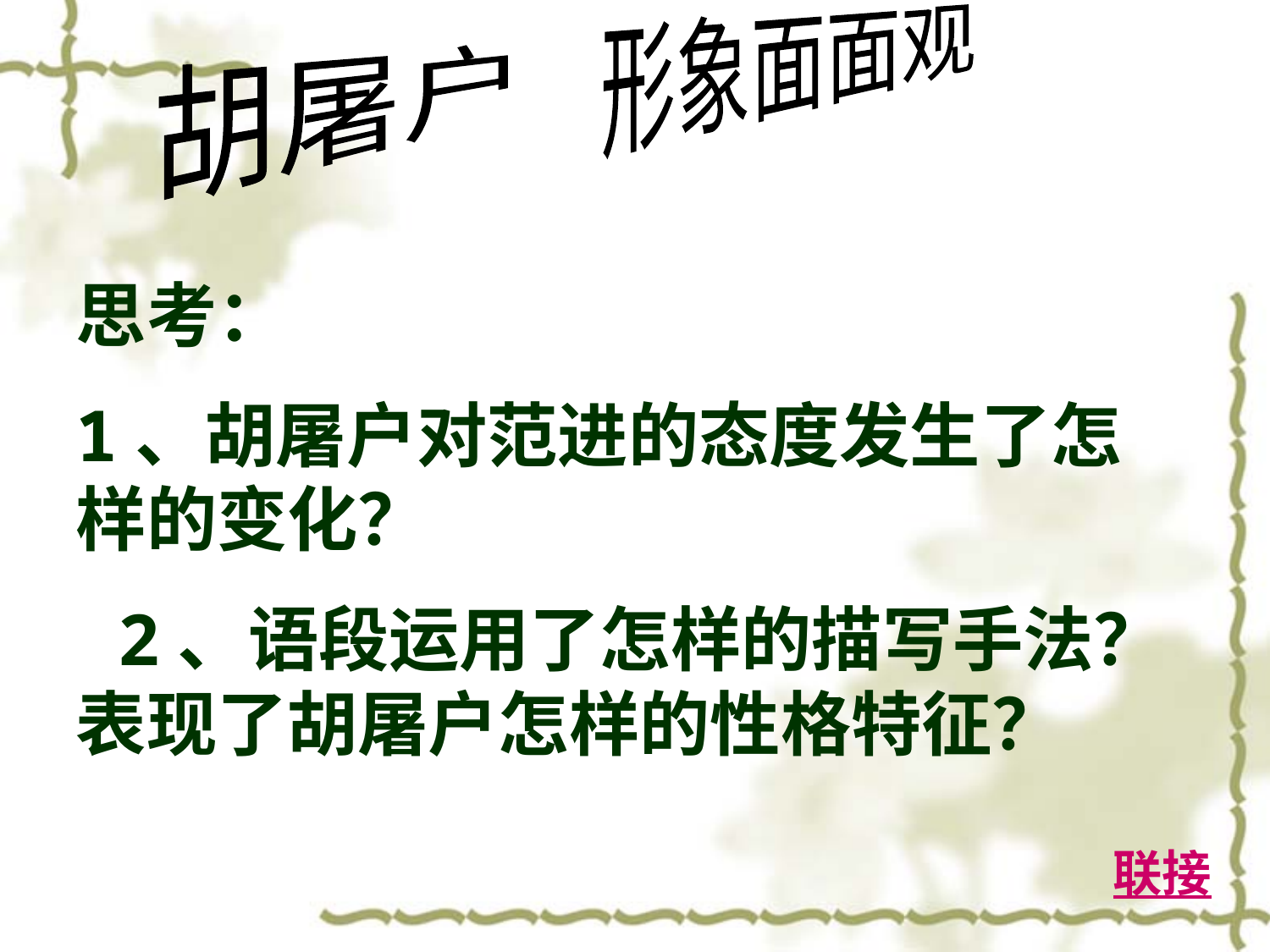

形象面面观
胡屠户
思考：
1、胡屠户对范进的态度发生了怎样的变化？
 2、语段运用了怎样的描写手法？表现了胡屠户怎样的性格特征？
联接